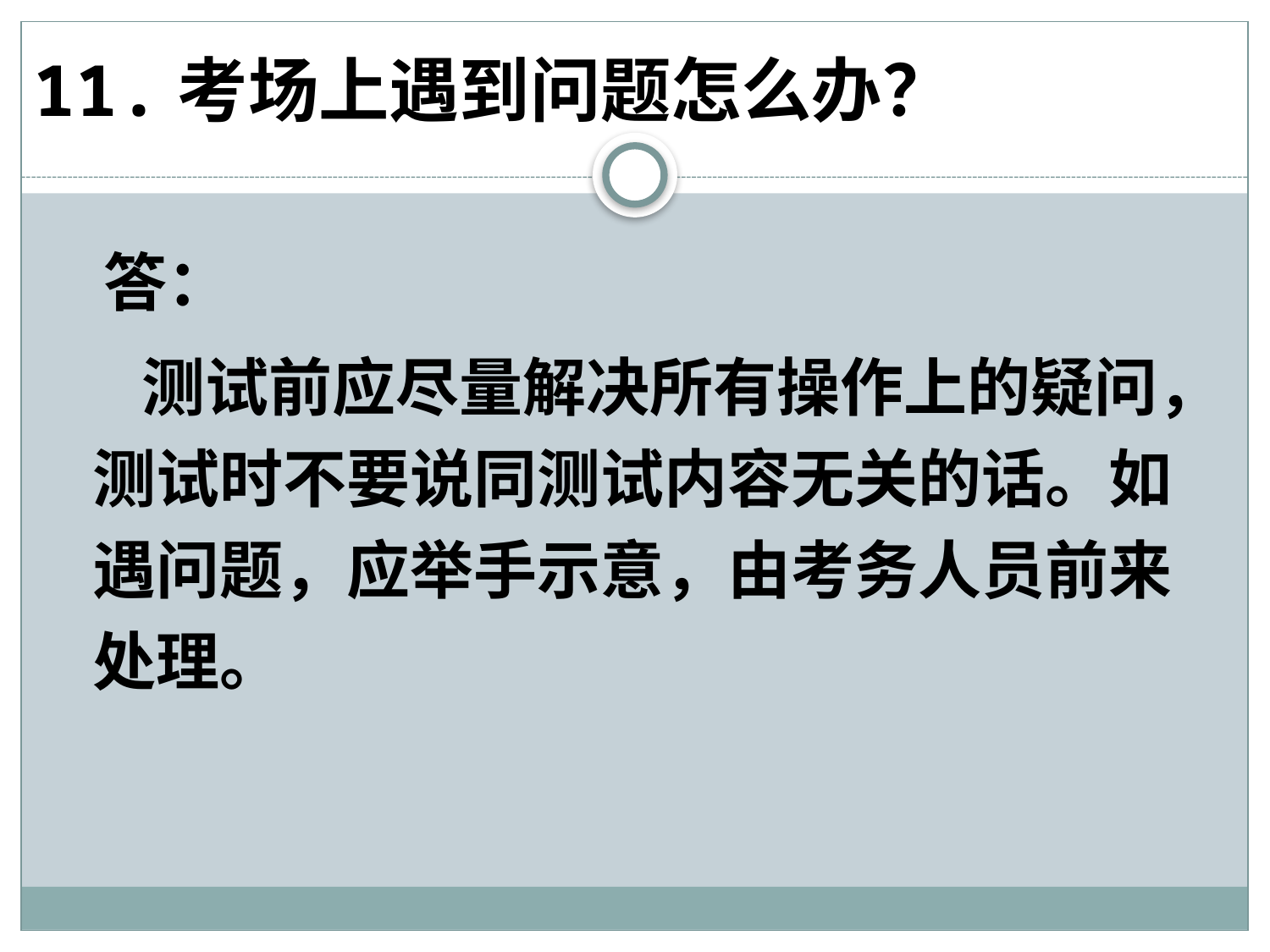

# 11.考场上遇到问题怎么办？
  答：
     测试前应尽量解决所有操作上的疑问，测试时不要说同测试内容无关的话。如遇问题，应举手示意，由考务人员前来处理。